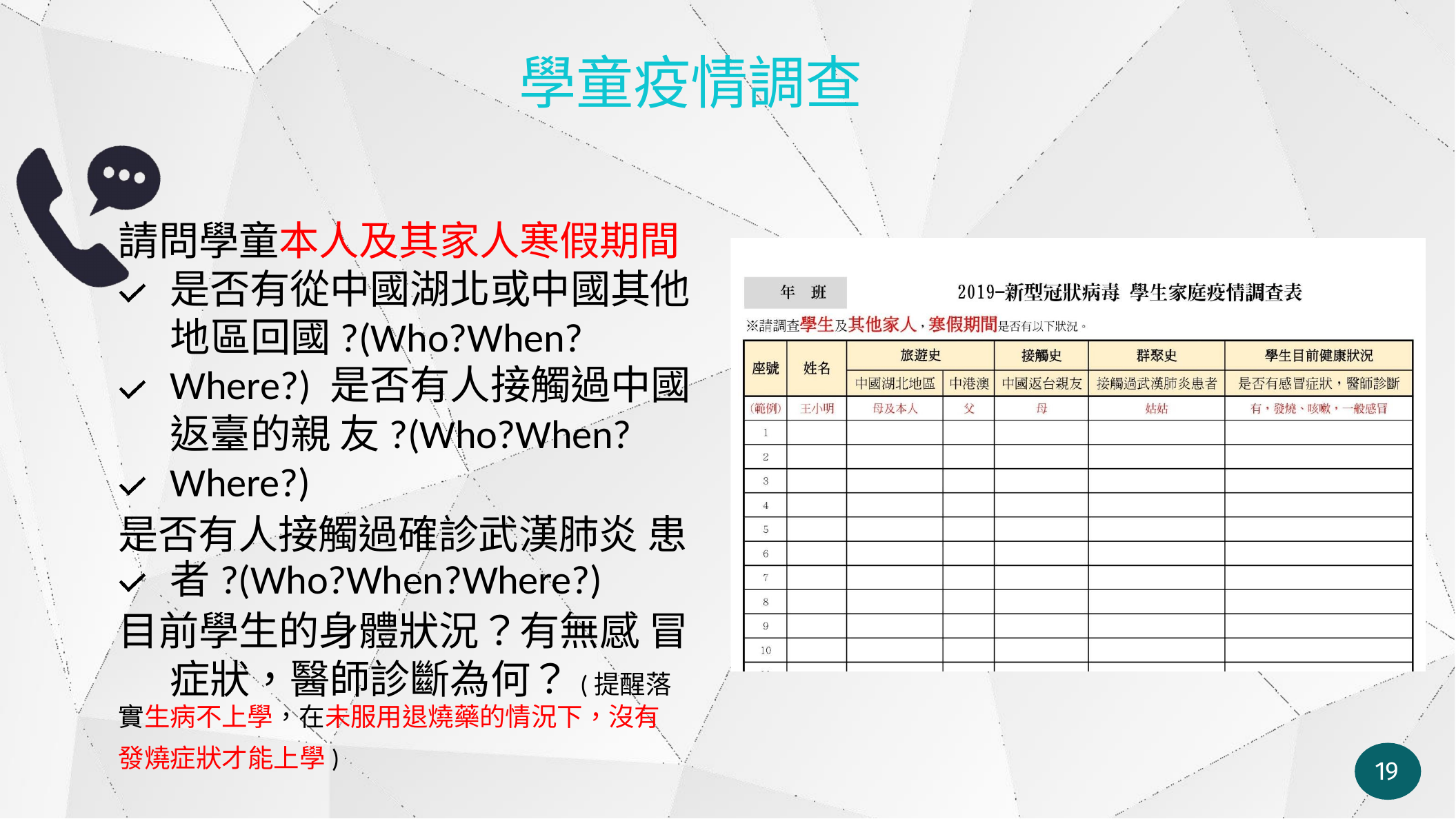

# 學童疫情調查

請問學童本人及其家人寒假期間 是否有從中國湖北或中國其他 地區回國?(Who?When?Where?) 是否有人接觸過中國返臺的親 友?(Who?When?Where?)
是否有人接觸過確診武漢肺炎 患者?(Who?When?Where?)
目前學生的身體狀況？有無感 冒症狀，醫師診斷為何？(提醒落
實生病不上學，在未服用退燒藥的情況下，沒有
發燒症狀才能上學)
19